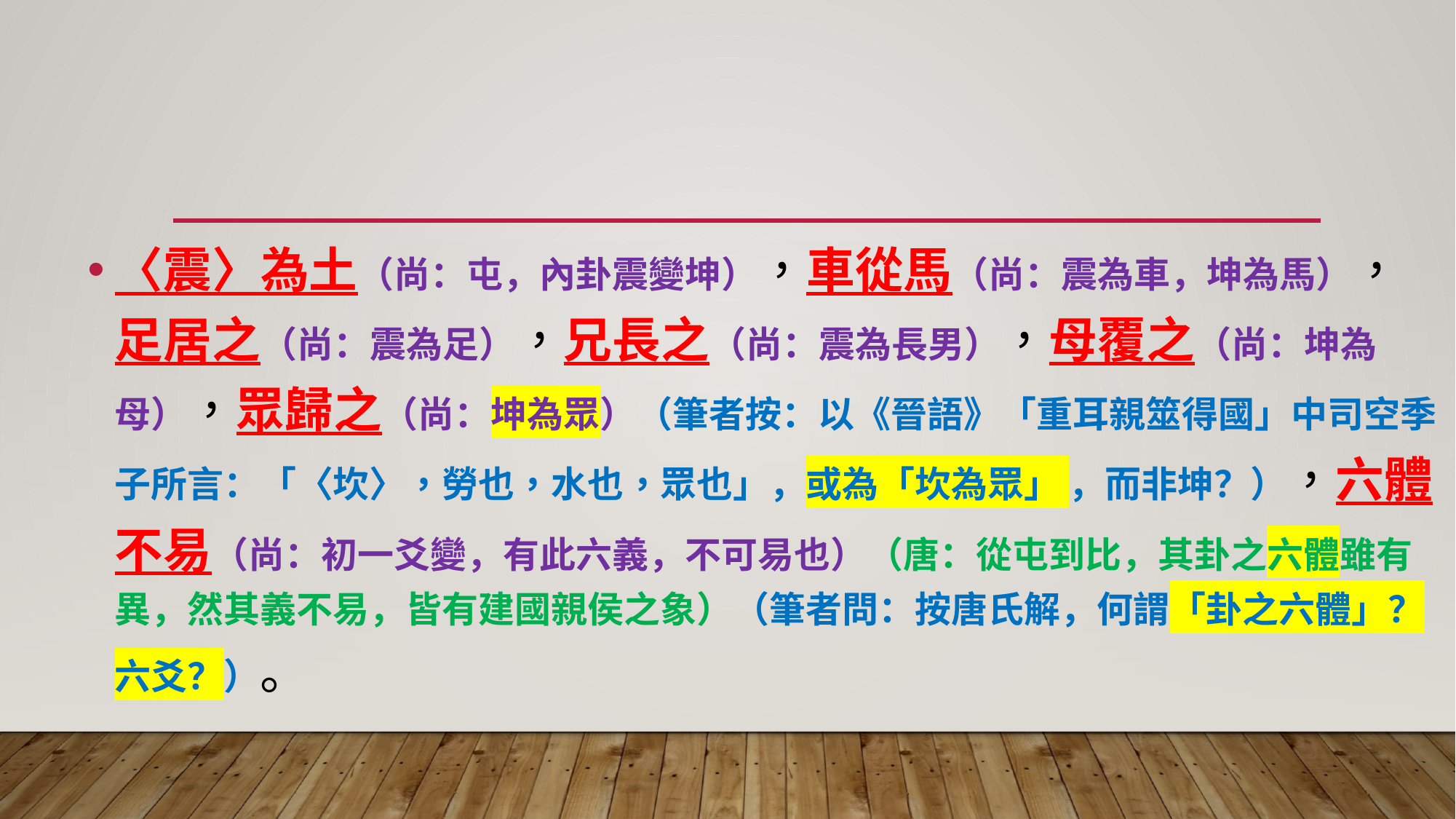

〈震〉為土（尚：屯，內卦震變坤），車從馬（尚：震為車，坤為馬），足居之（尚：震為足），兄長之（尚：震為長男），母覆之（尚：坤為母），眾歸之（尚：坤為眾）（筆者按：以《晉語》「重耳親筮得國」中司空季子所言：「〈坎〉，勞也，水也，眾也」，或為「坎為眾」 ，而非坤？），六體不易（尚：初一爻變，有此六義，不可易也）（唐：從屯到比，其卦之六體雖有異，然其義不易，皆有建國親侯之象）（筆者問：按唐氏解，何謂「卦之六體」？六爻？）。